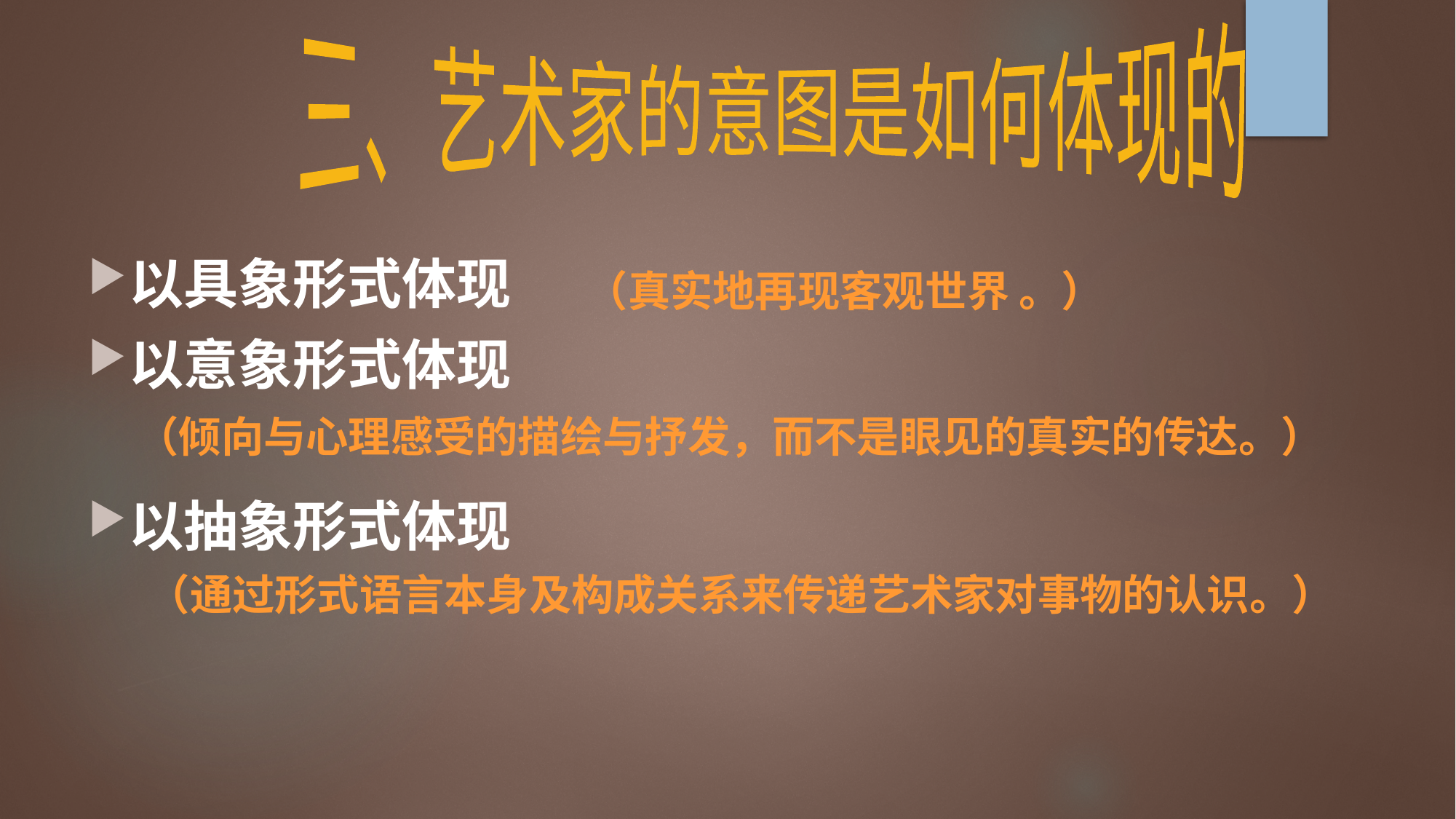

三、艺术家的意图是如何体现的
以具象形式体现
以意象形式体现

以抽象形式体现
（真实地再现客观世界 。）
（倾向与心理感受的描绘与抒发，而不是眼见的真实的传达。）
（通过形式语言本身及构成关系来传递艺术家对事物的认识。）